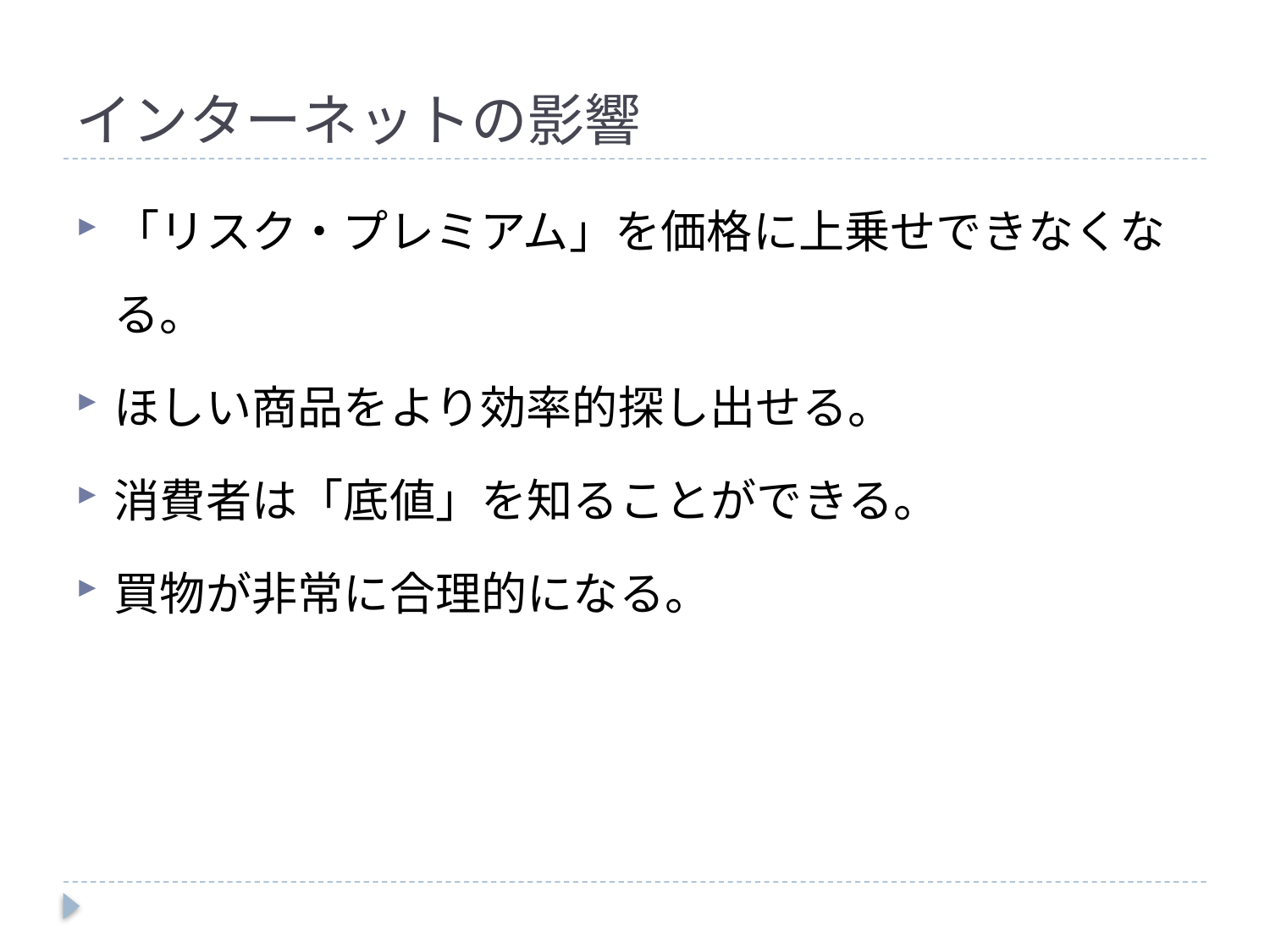

# インターネットの影響
「リスク・プレミアム」を価格に上乗せできなくなる。
ほしい商品をより効率的探し出せる。
消費者は「底値」を知ることができる。
買物が非常に合理的になる。